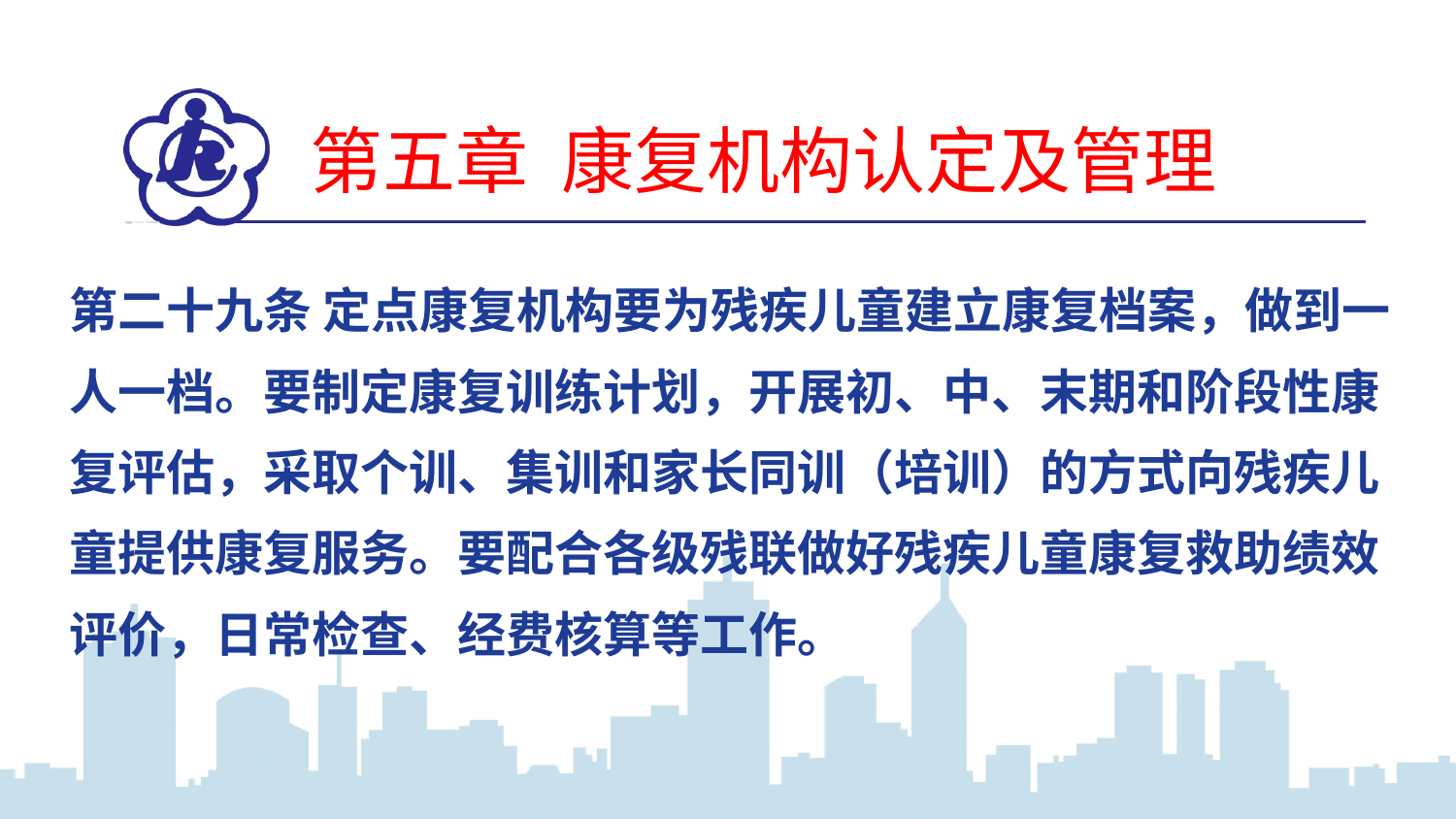

第五章  康复机构认定及管理
第二十九条 定点康复机构要为残疾儿童建立康复档案，做到一人一档。要制定康复训练计划，开展初、中、末期和阶段性康复评估，采取个训、集训和家长同训（培训）的方式向残疾儿童提供康复服务。要配合各级残联做好残疾儿童康复救助绩效评价，日常检查、经费核算等工作。